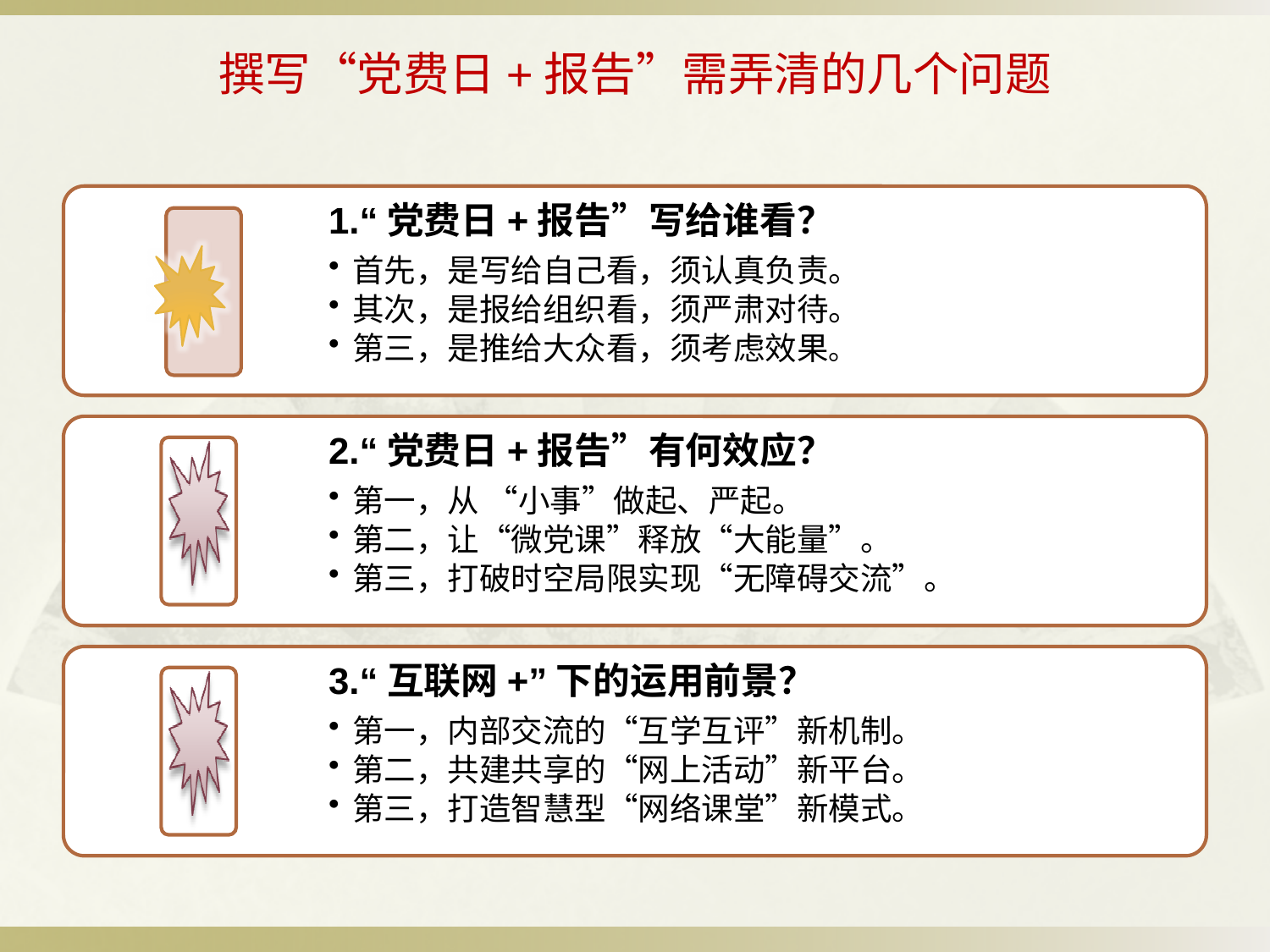

# 撰写“党费日+报告”需弄清的几个问题
1.“党费日+报告”写给谁看？
首先，是写给自己看，须认真负责。
其次，是报给组织看，须严肃对待。
第三，是推给大众看，须考虑效果。
2.“党费日+报告”有何效应？
第一，从 “小事”做起、严起。
第二，让“微党课”释放“大能量”。
第三，打破时空局限实现“无障碍交流”。
3.“互联网+”下的运用前景？
第一，内部交流的“互学互评”新机制。
第二，共建共享的“网上活动”新平台。
第三，打造智慧型“网络课堂”新模式。